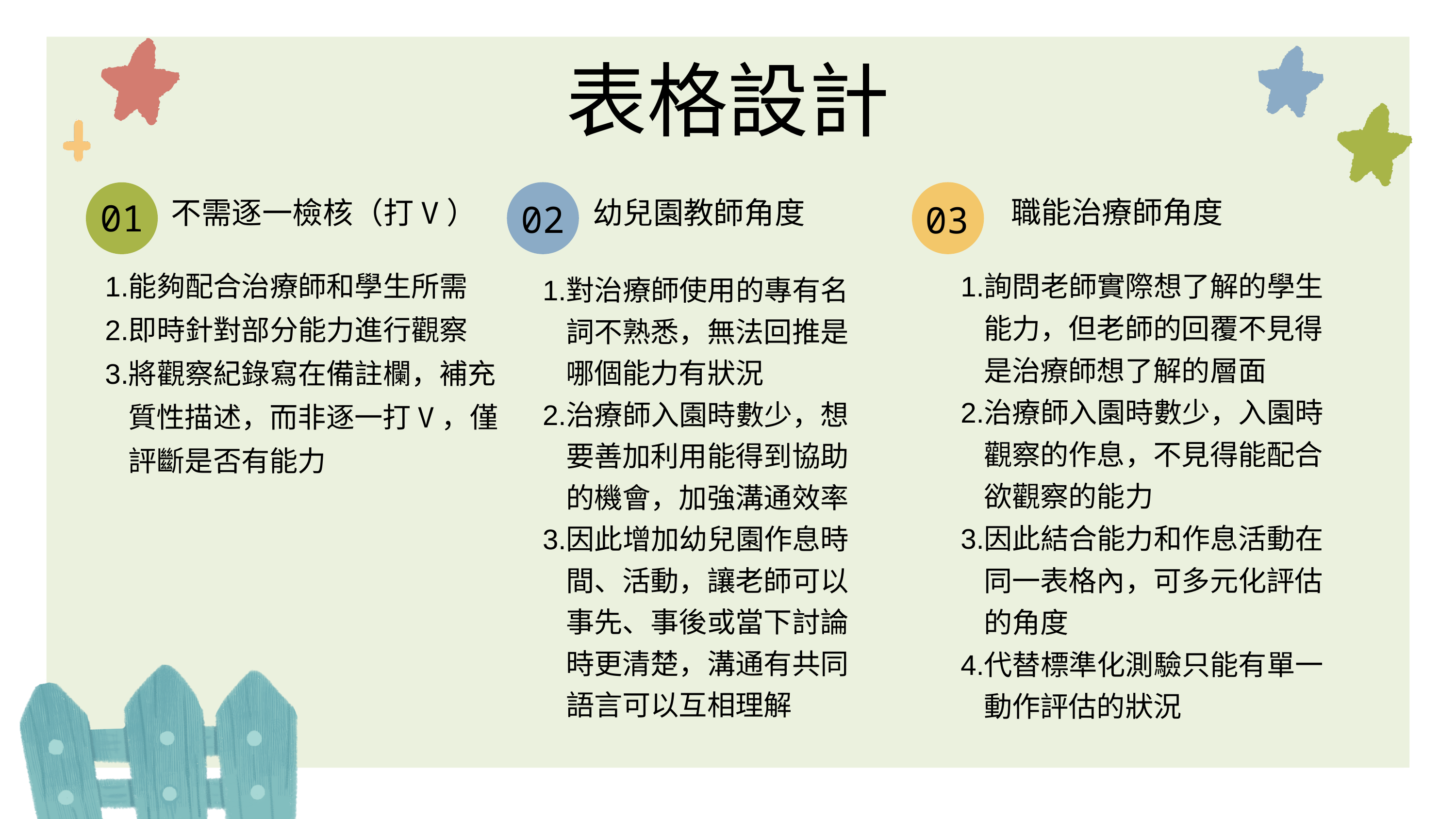

表格設計

02

03

01
職能治療師角度
不需逐一檢核（打V）
幼兒園教師角度
能夠配合治療師和學生所需
即時針對部分能力進行觀察
將觀察紀錄寫在備註欄，補充質性描述，而非逐一打V，僅評斷是否有能力

詢問老師實際想了解的學生能力，但老師的回覆不見得是治療師想了解的層面
治療師入園時數少，入園時觀察的作息，不見得能配合欲觀察的能力
因此結合能力和作息活動在同一表格內，可多元化評估的角度
代替標準化測驗只能有單一動作評估的狀況
對治療師使用的專有名詞不熟悉，無法回推是哪個能力有狀況
治療師入園時數少，想要善加利用能得到協助的機會，加強溝通效率
因此增加幼兒園作息時間、活動，讓老師可以事先、事後或當下討論時更清楚，溝通有共同語言可以互相理解